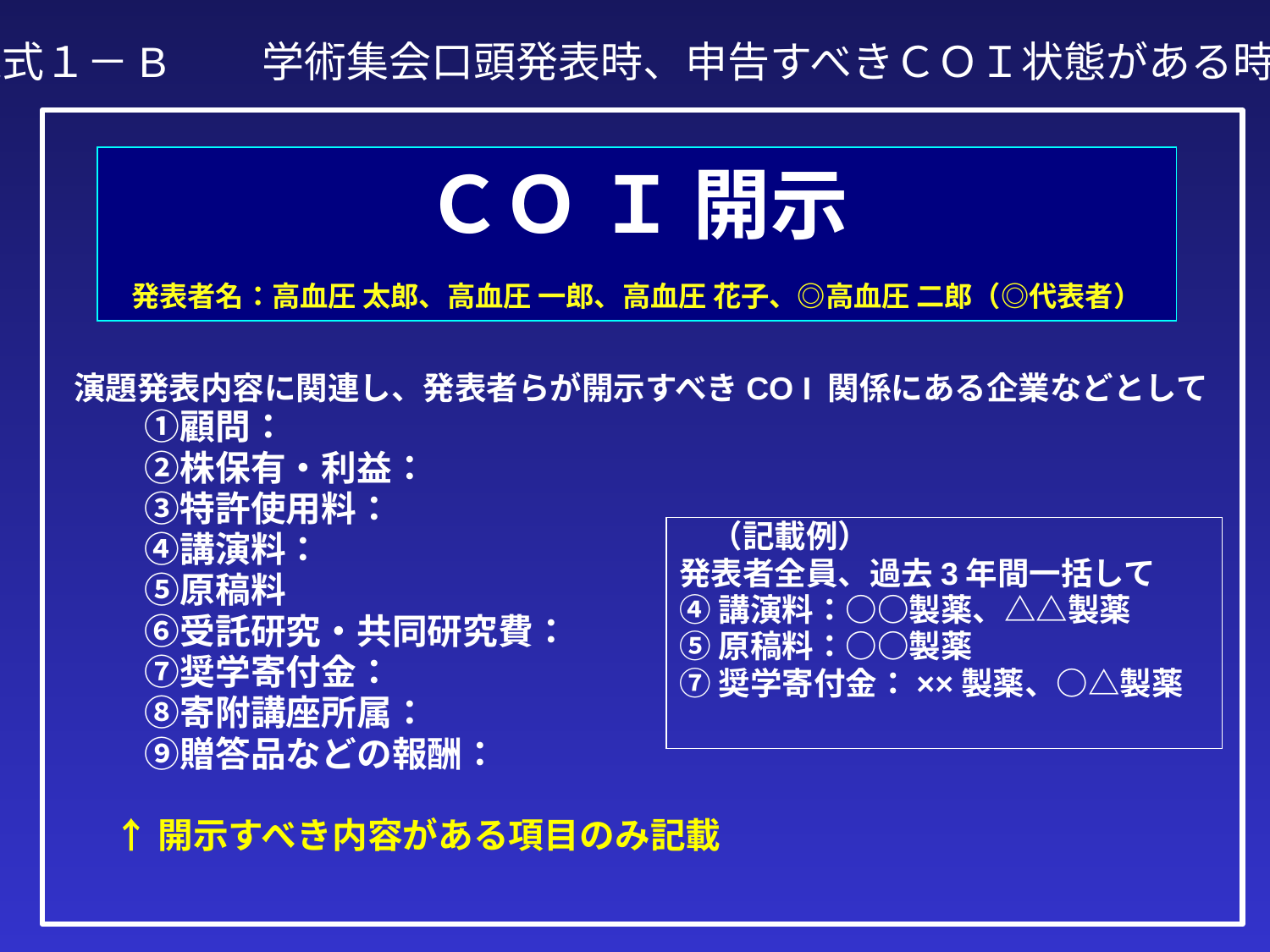

様式１－B　　学術集会口頭発表時、申告すべきＣＯＩ状態がある時

# ＣＯ Ｉ 開示 　 発表者名：高血圧 太郎、高血圧 一郎、高血圧 花子、◎高血圧 二郎（◎代表者）
演題発表内容に関連し、発表者らが開示すべきCO I 関係にある企業などとして
　　①顧問：
　　②株保有・利益：
　　③特許使用料：
　　④講演料：
　　⑤原稿料
　　⑥受託研究・共同研究費：
　　⑦奨学寄付金：
　　⑧寄附講座所属：
　　⑨贈答品などの報酬：

     ↑開示すべき内容がある項目のみ記載
　（記載例）
発表者全員、過去3年間一括して
④講演料：○○製薬、△△製薬
⑤原稿料：○○製薬
⑦奨学寄付金：××製薬、○△製薬